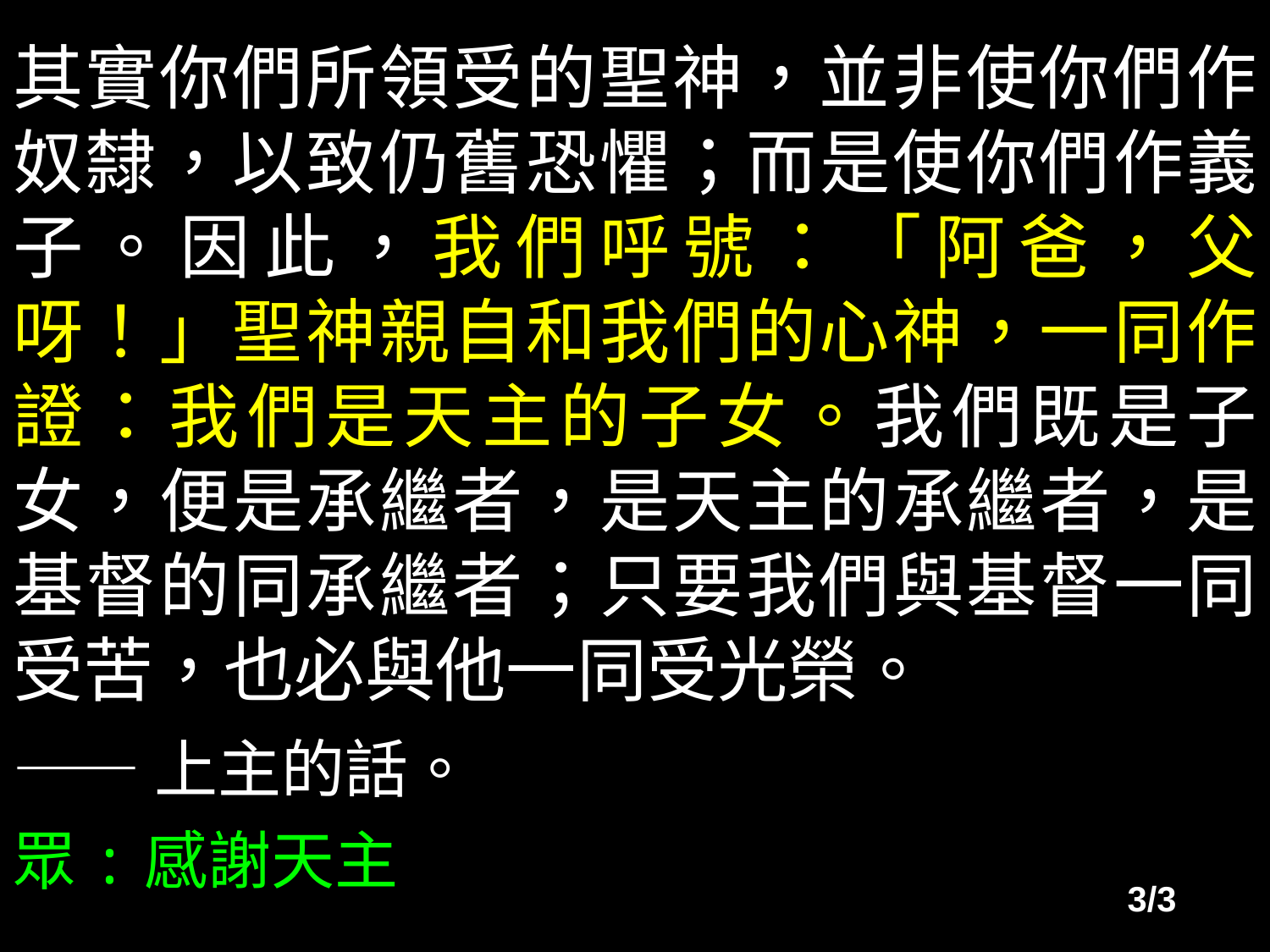

其實你們所領受的聖神，並非使你們作奴隸，以致仍舊恐懼；而是使你們作義子。因此，我們呼號：「阿爸，父呀！」聖神親自和我們的心神，一同作證：我們是天主的子女。我們既是子女，便是承繼者，是天主的承繼者，是基督的同承繼者；只要我們與基督一同受苦，也必與他一同受光榮。
——上主的話。
眾:感謝天主

3/3